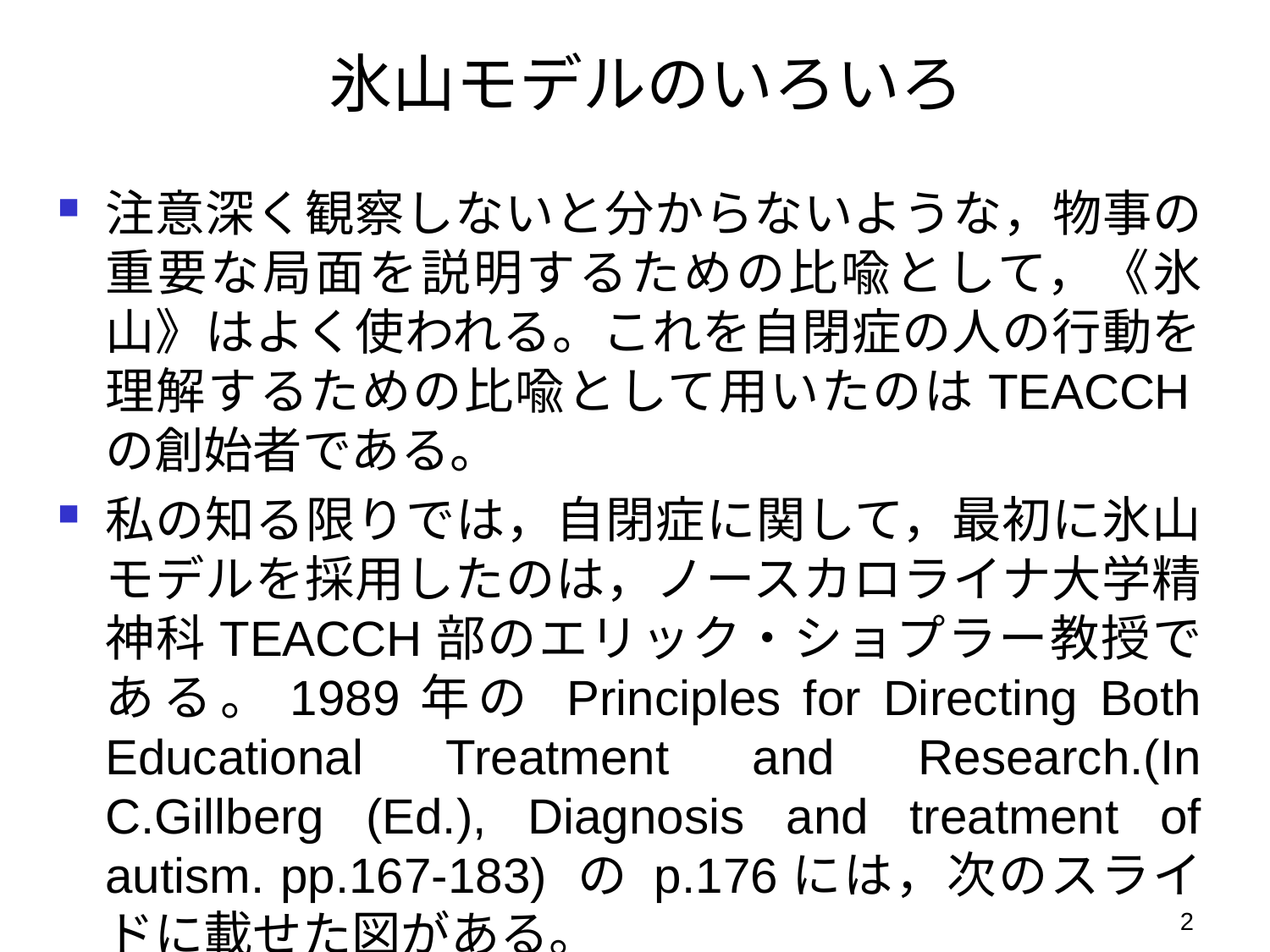

# 氷山モデルのいろいろ
注意深く観察しないと分からないような，物事の重要な局面を説明するための比喩として，《氷山》はよく使われる。これを自閉症の人の行動を理解するための比喩として用いたのはTEACCHの創始者である。
私の知る限りでは，自閉症に関して，最初に氷山モデルを採用したのは，ノースカロライナ大学精神科TEACCH部のエリック・ショプラー教授である。1989年の Principles for Directing Both Educational Treatment and Research.(In C.Gillberg (Ed.), Diagnosis and treatment of autism. pp.167-183) の p.176には，次のスライドに載せた図がある。
しかし，これは医学モデルの域を出ていない。
2